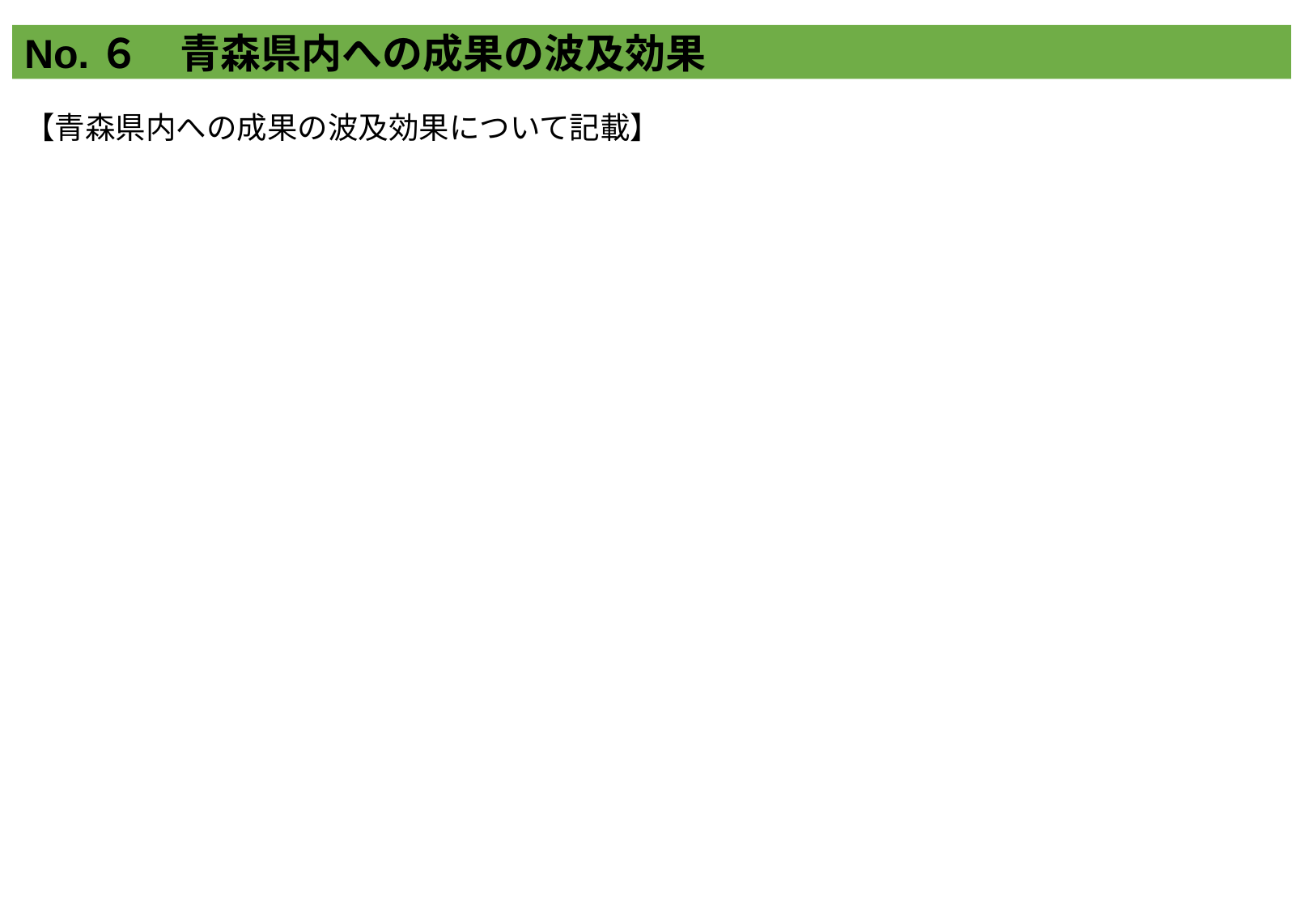

No.６　青森県内への成果の波及効果
【青森県内への成果の波及効果について記載】